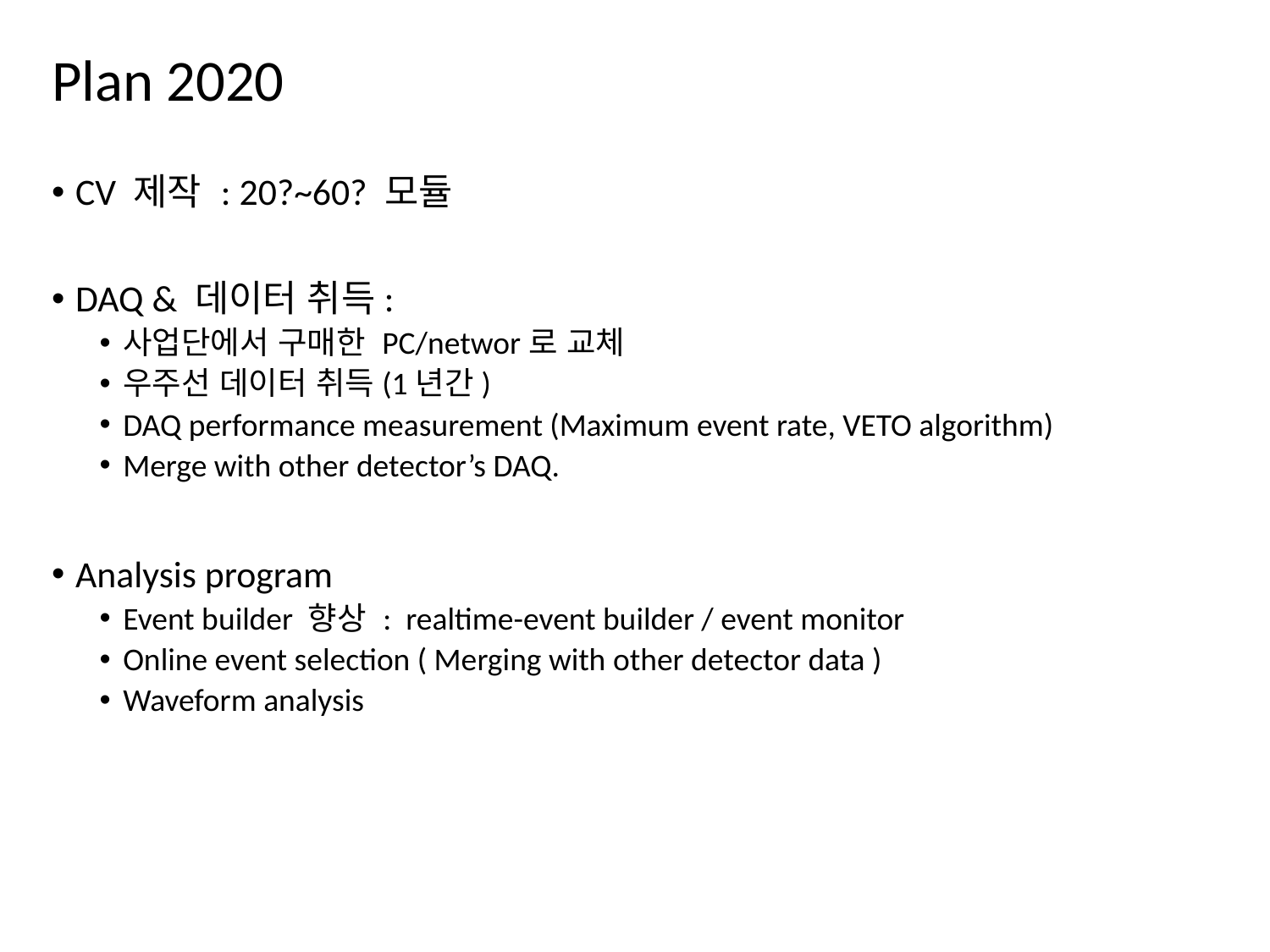

# Plan 2020
CV 제작 : 20?~60? 모듈

DAQ & 데이터 취득:
사업단에서 구매한 PC/networ로 교체
우주선 데이터 취득(1년간)
DAQ performance measurement (Maximum event rate, VETO algorithm)
Merge with other detector’s DAQ.

Analysis program
Event builder 향상 :  realtime-event builder / event monitor
Online event selection ( Merging with other detector data )
Waveform analysis